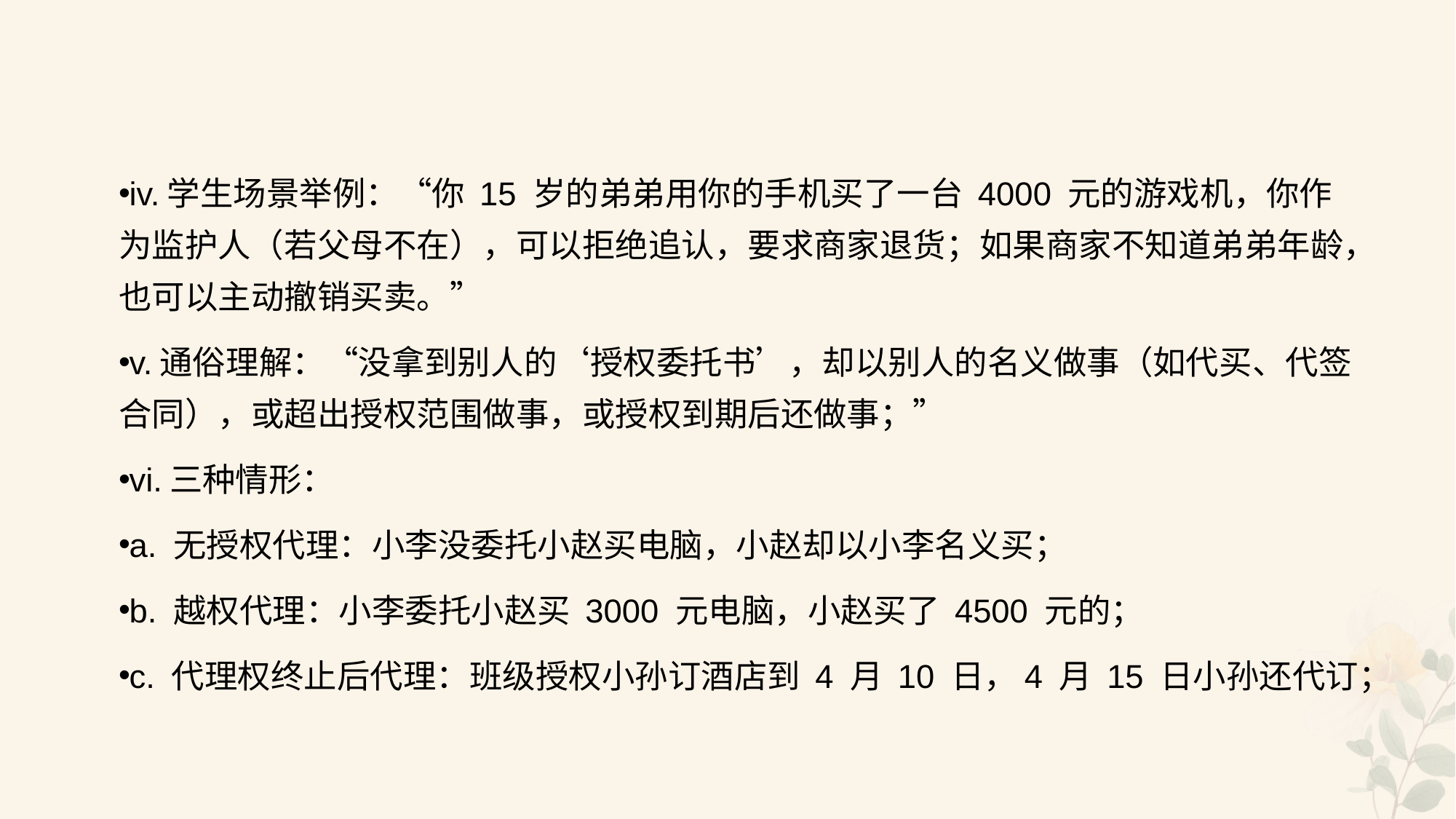

#
iv.学生场景举例：“你 15 岁的弟弟用你的手机买了一台 4000 元的游戏机，你作为监护人（若父母不在），可以拒绝追认，要求商家退货；如果商家不知道弟弟年龄，也可以主动撤销买卖。”
v.通俗理解：“没拿到别人的‘授权委托书’，却以别人的名义做事（如代买、代签合同），或超出授权范围做事，或授权到期后还做事；”
vi.三种情形：
a. 无授权代理：小李没委托小赵买电脑，小赵却以小李名义买；
b. 越权代理：小李委托小赵买 3000 元电脑，小赵买了 4500 元的；
c. 代理权终止后代理：班级授权小孙订酒店到 4 月 10 日，4 月 15 日小孙还代订；